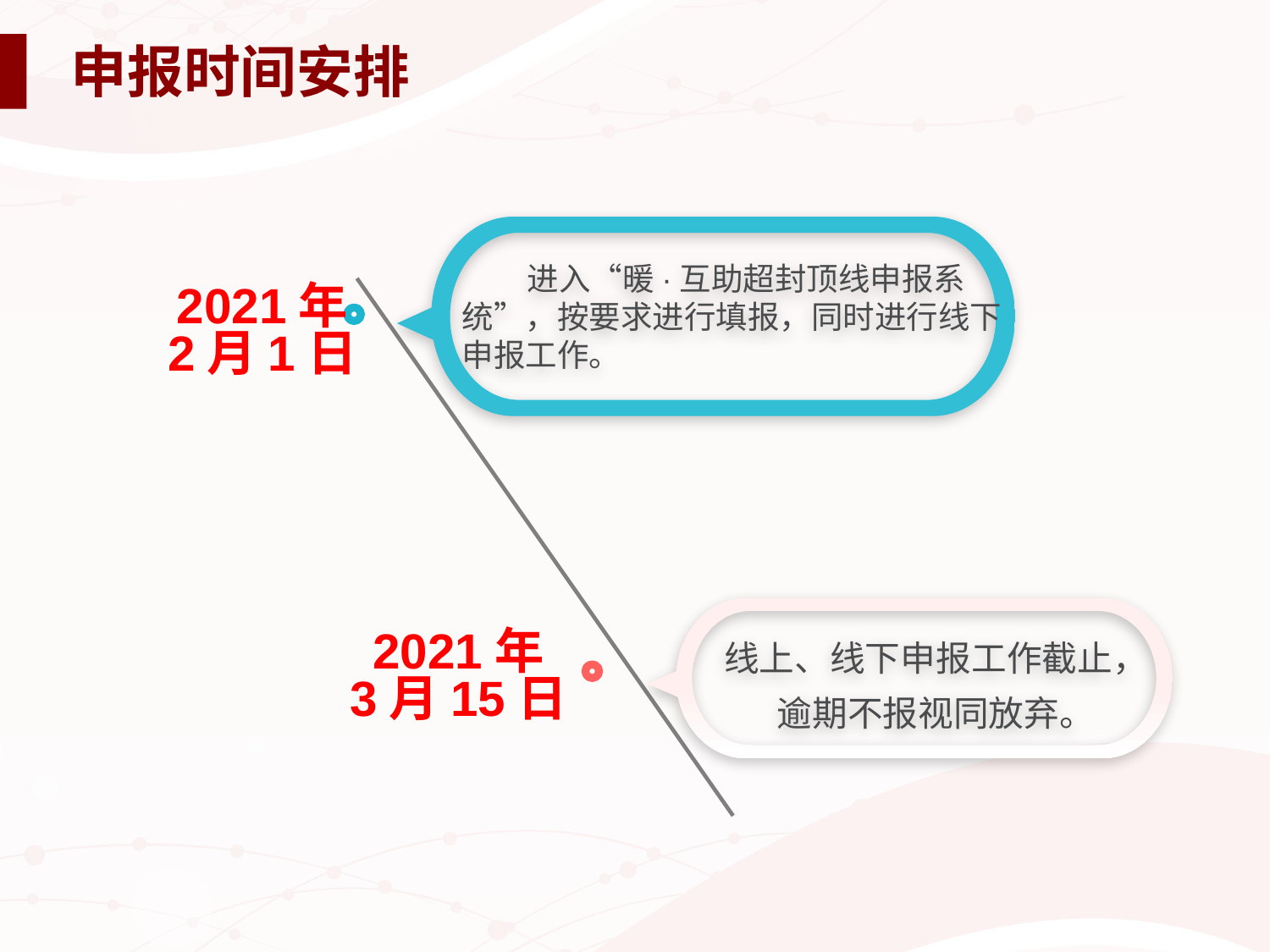

# 申报时间安排
        进入“暖·互助超封顶线申报系统”，按要求进行填报，同时进行线下申报工作。
2021年
2月1日

线上、线下申报工作截止，逾期不报视同放弃。
2021年
3月15日